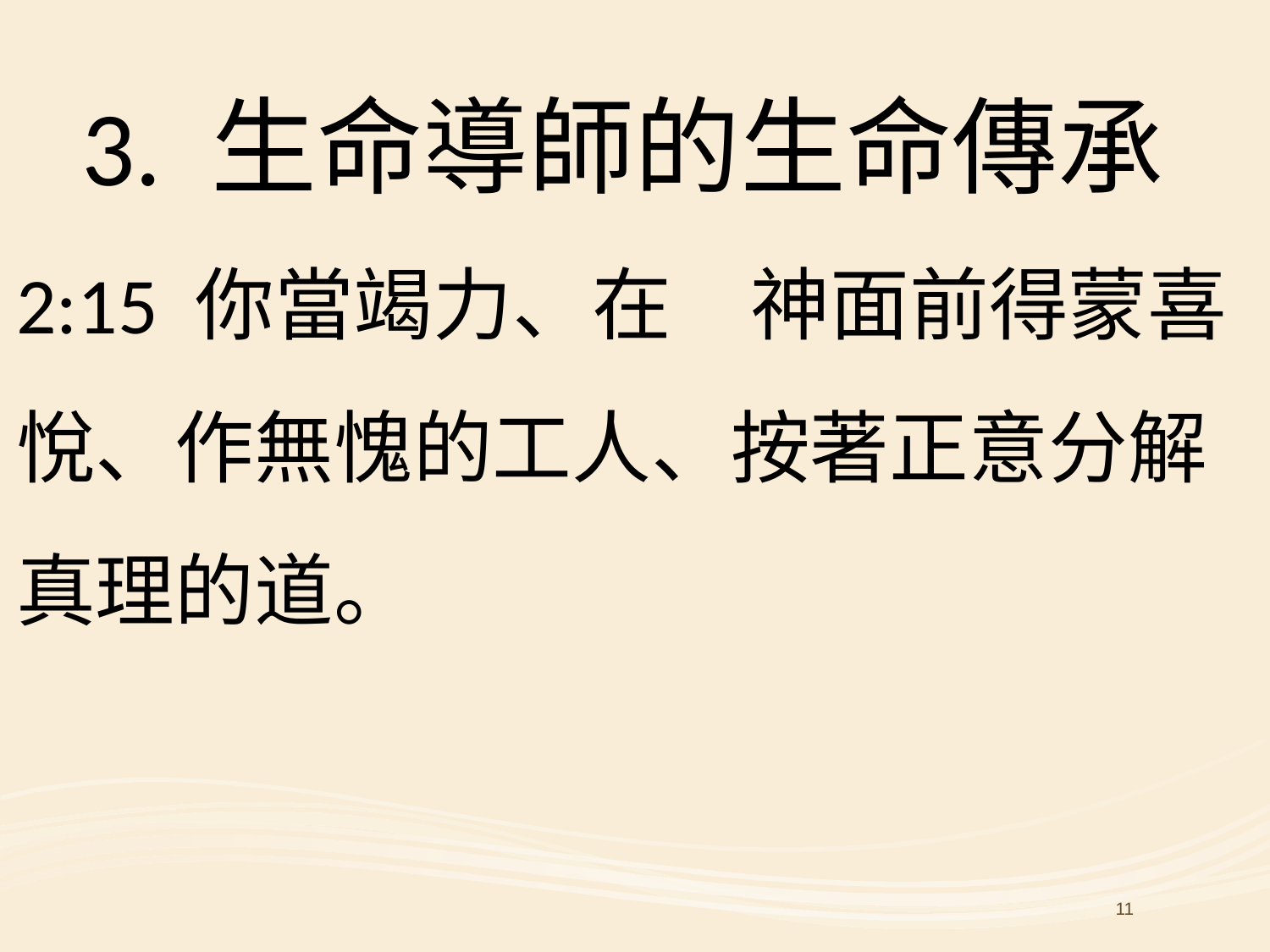

#
3. 生命導師的生命傳承
2:15 你當竭力、在　神面前得蒙喜悅、作無愧的工人、按著正意分解真理的道。
11